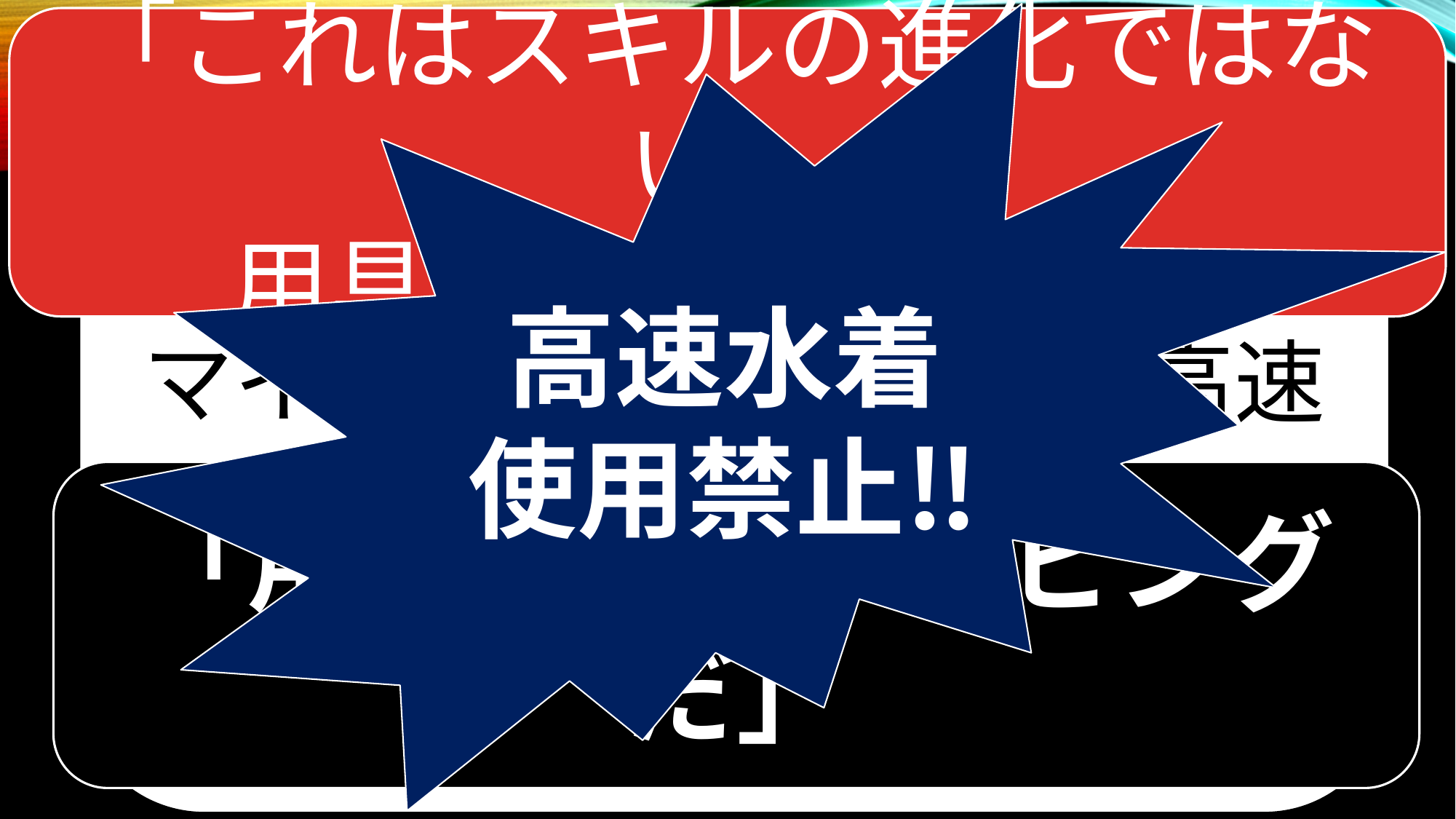

高速水着
使用禁止‼
「これはスキルの進化ではない。
用具による記録だ。」
マイケル・フェルプスの高速水着着用の画像
#
「用具によるドーピングだ」
高速水着で
世界新記録続出